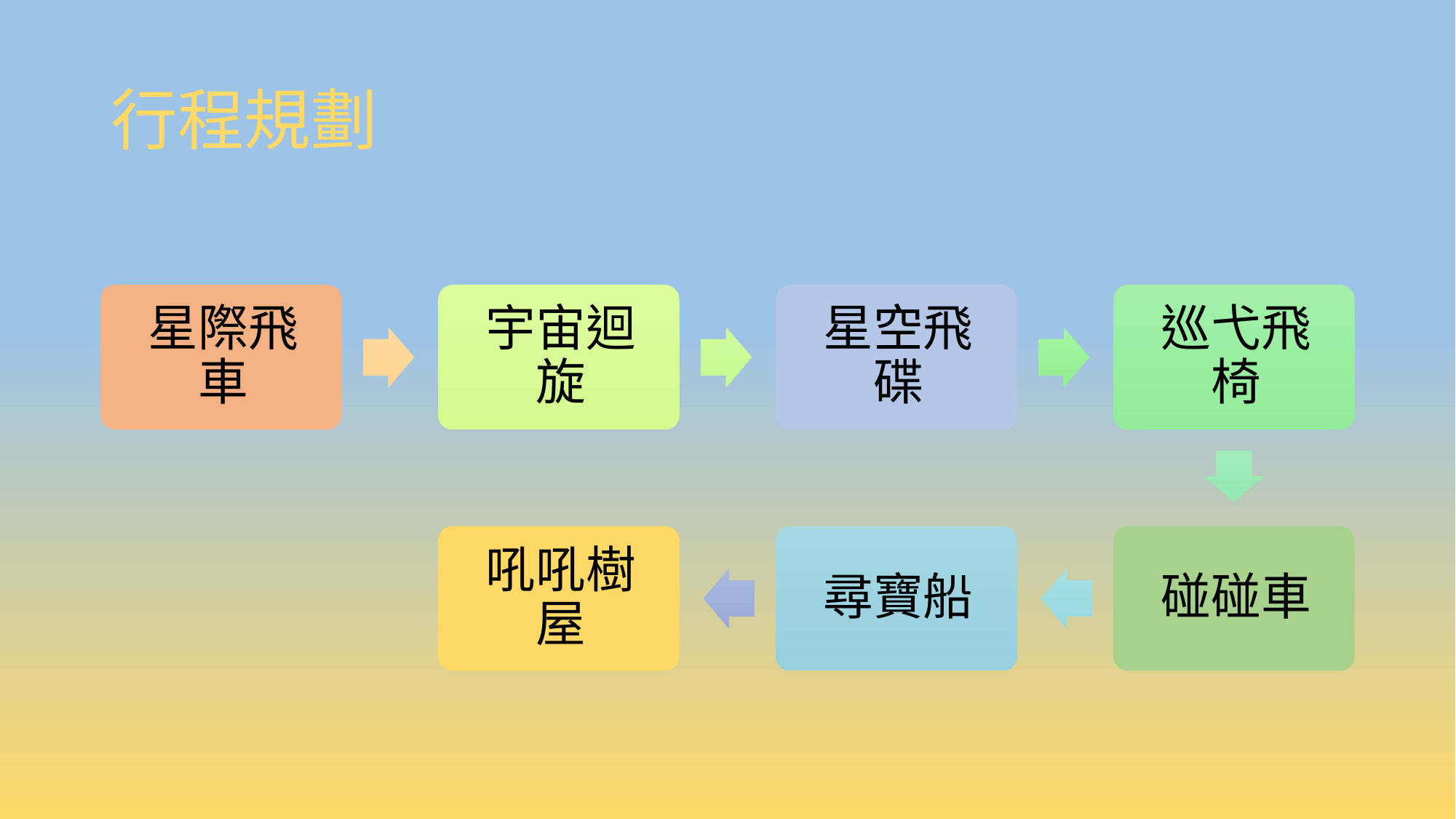

# 行程規劃
星際飛車

宇宙迴旋

星空飛碟

巡弋飛椅

碰碰車

尋寶船

吼吼樹屋